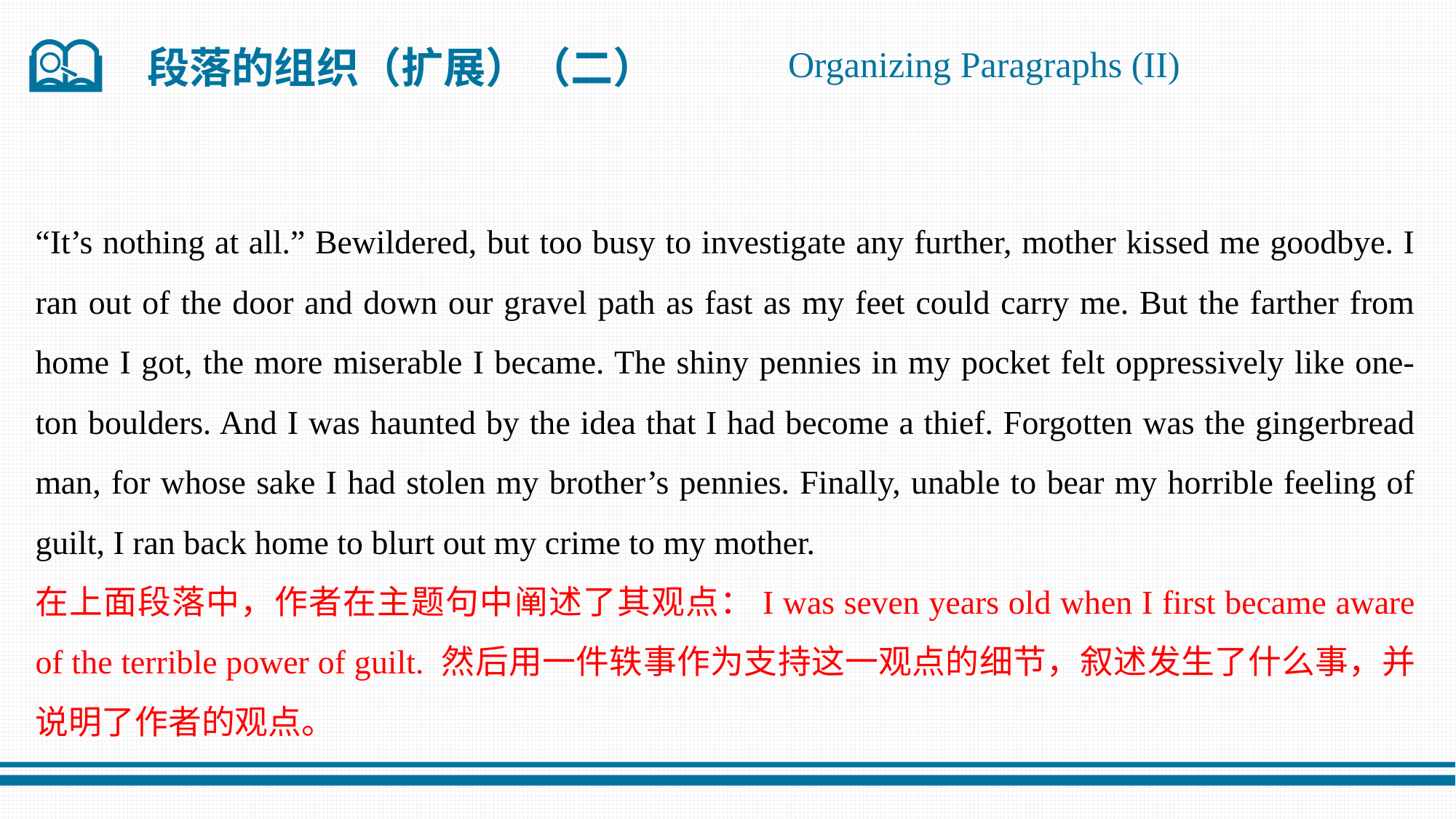

Organizing Paragraphs (II)
段落的组织（扩展）（二）

“It’s nothing at all.” Bewildered, but too busy to investigate any further, mother kissed me goodbye. I ran out of the door and down our gravel path as fast as my feet could carry me. But the farther from home I got, the more miserable I became. The shiny pennies in my pocket felt oppressively like one- ton boulders. And I was haunted by the idea that I had become a thief. Forgotten was the gingerbread man, for whose sake I had stolen my brother’s pennies. Finally, unable to bear my horrible feeling of guilt, I ran back home to blurt out my crime to my mother.
在上面段落中，作者在主题句中阐述了其观点：I was seven years old when I first became aware of the terrible power of guilt. 然后用一件轶事作为支持这一观点的细节，叙述发生了什么事，并说明了作者的观点。